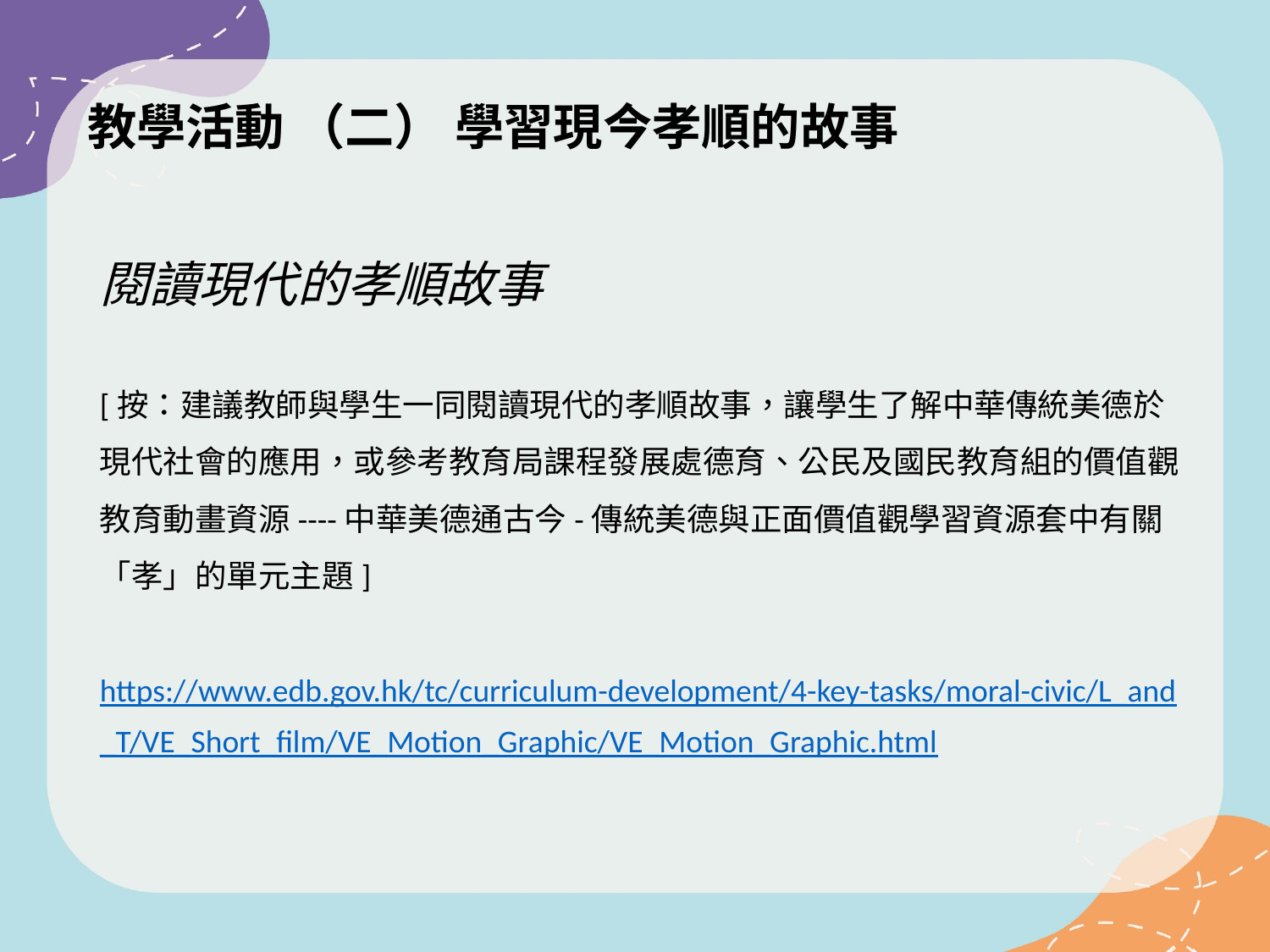

# 教學活動 （二） 學習現今孝順的故事
閱讀現代的孝順故事
[按：建議教師與學生一同閱讀現代的孝順故事，讓學生了解中華傳統美德於現代社會的應用，或參考教育局課程發展處德育、公民及國民教育組的價值觀教育動畫資源----中華美德通古今-傳統美德與正面價值觀學習資源套中有關「孝」的單元主題]

https://www.edb.gov.hk/tc/curriculum-development/4-key-tasks/moral-civic/L_and_T/VE_Short_film/VE_Motion_Graphic/VE_Motion_Graphic.html